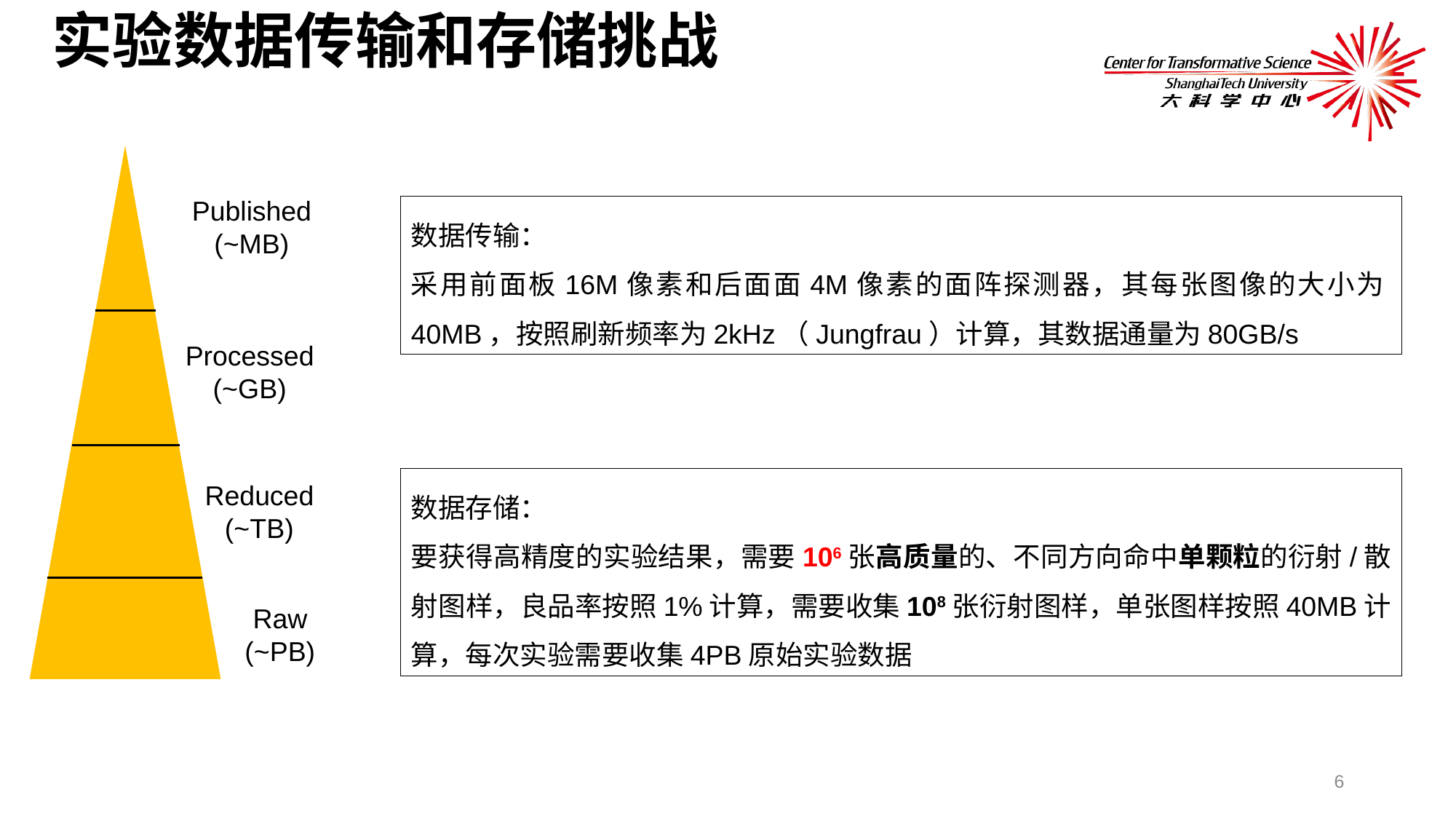

实验数据传输和存储挑战
Published
(~MB)

Processed
(~GB)
Reduced
(~TB)
Raw
(~PB)
数据传输：
采用前面板16M像素和后面面4M像素的面阵探测器，其每张图像的大小为40MB，按照刷新频率为2kHz（Jungfrau）计算，其数据通量为80GB/s
数据存储：
要获得高精度的实验结果，需要106张高质量的、不同方向命中单颗粒的衍射/散射图样，良品率按照1%计算，需要收集108张衍射图样，单张图样按照40MB计算，每次实验需要收集4PB原始实验数据
6